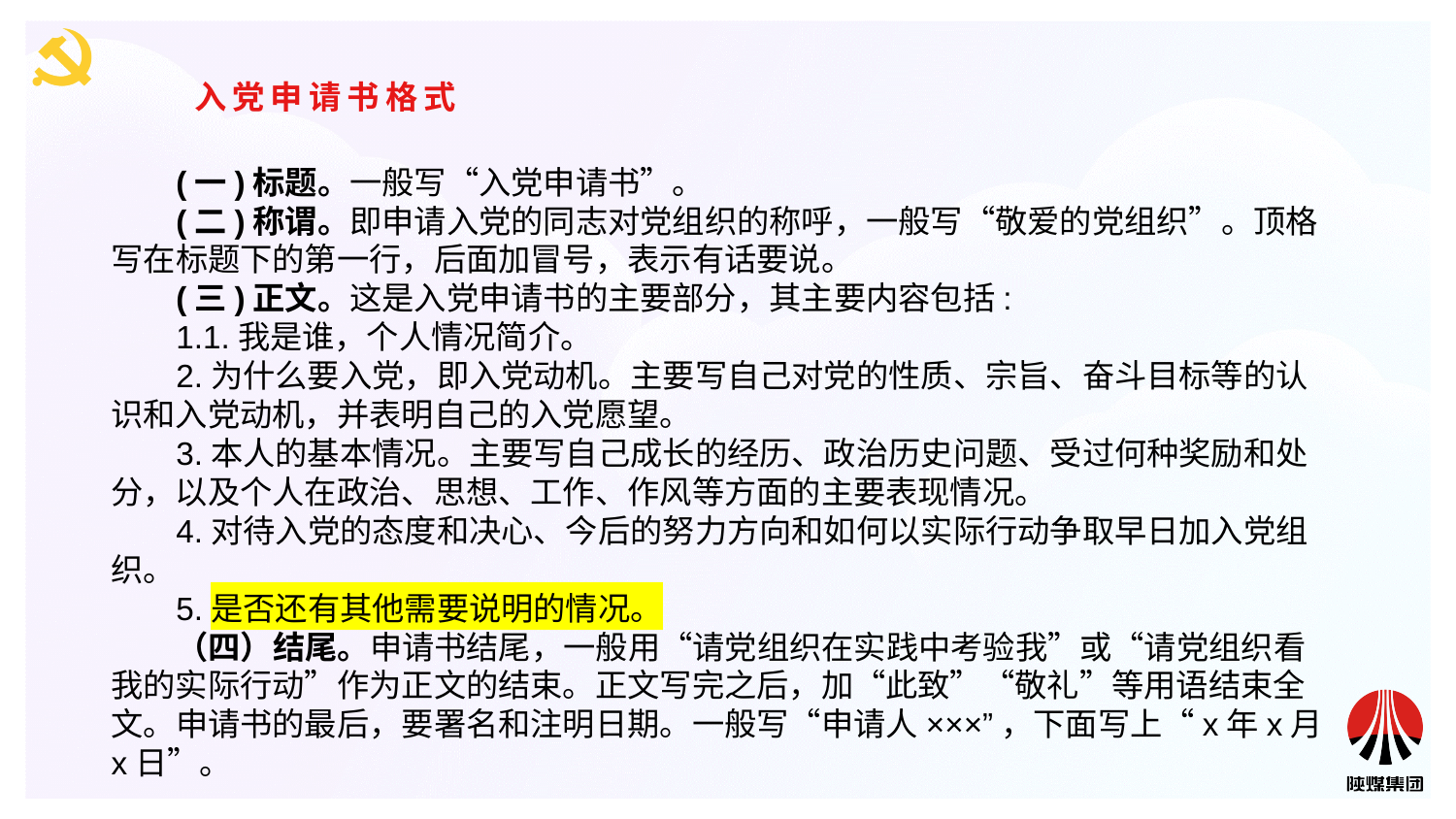

入党申请书格式
(一)标题。一般写“入党申请书”。
(二)称谓。即申请入党的同志对党组织的称呼，一般写“敬爱的党组织”。顶格写在标题下的第一行，后面加冒号，表示有话要说。
(三)正文。这是入党申请书的主要部分，其主要内容包括:
1.1.我是谁，个人情况简介。
2.为什么要入党，即入党动机。主要写自己对党的性质、宗旨、奋斗目标等的认识和入党动机，并表明自己的入党愿望。
3.本人的基本情况。主要写自己成长的经历、政治历史问题、受过何种奖励和处分，以及个人在政治、思想、工作、作风等方面的主要表现情况。
4.对待入党的态度和决心、今后的努力方向和如何以实际行动争取早日加入党组织。
5.是否还有其他需要说明的情况。
（四）结尾。申请书结尾，一般用“请党组织在实践中考验我”或“请党组织看我的实际行动”作为正文的结束。正文写完之后，加“此致”“敬礼”等用语结束全文。申请书的最后，要署名和注明日期。一般写“申请人×××”，下面写上“x年x月x日”。